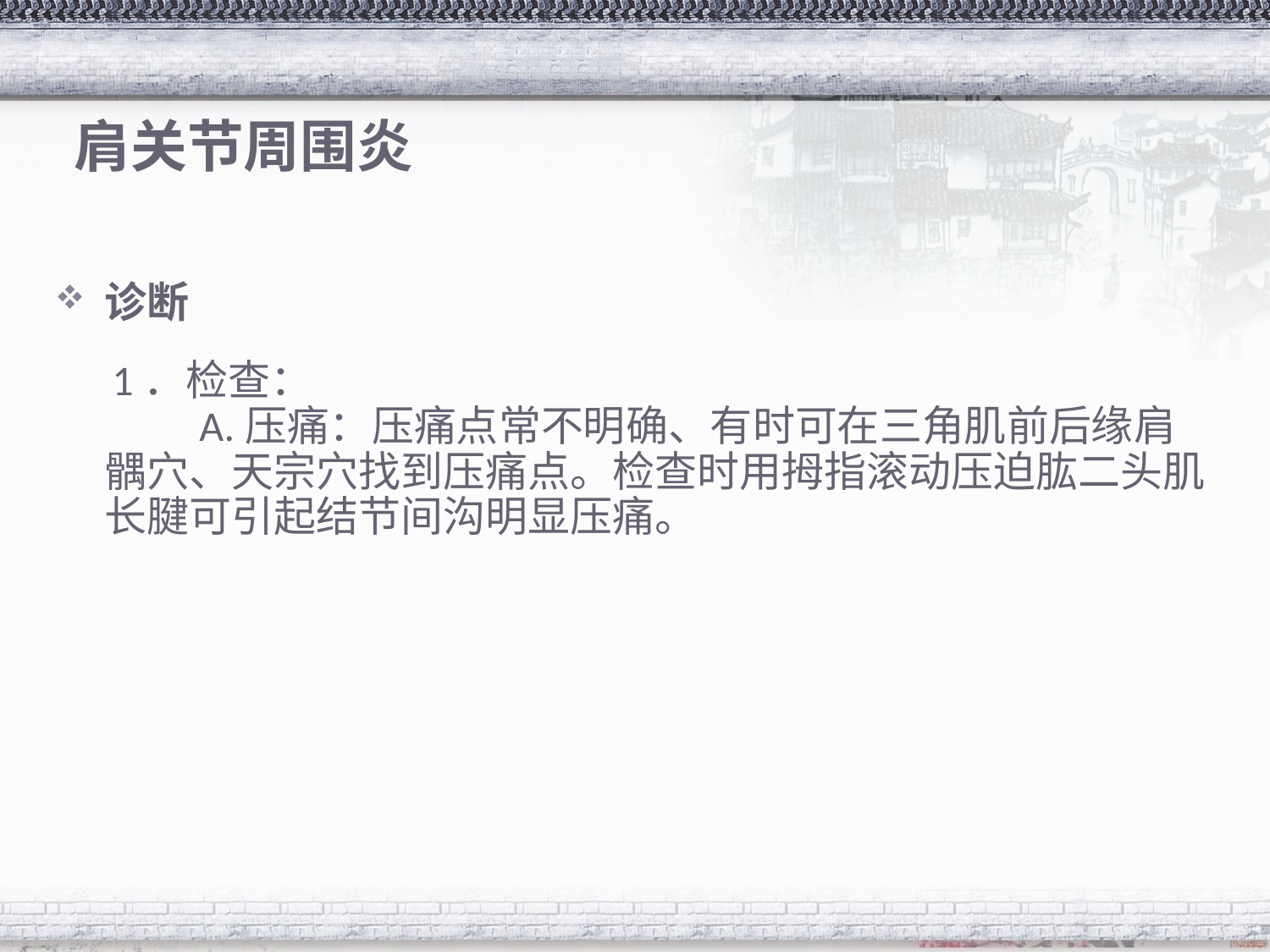

# 肩关节周围炎
诊断
      1．检查：
　　A.压痛：压痛点常不明确、有时可在三角肌前后缘肩髃穴、天宗穴找到压痛点。检查时用拇指滚动压迫肱二头肌长腱可引起结节间沟明显压痛。